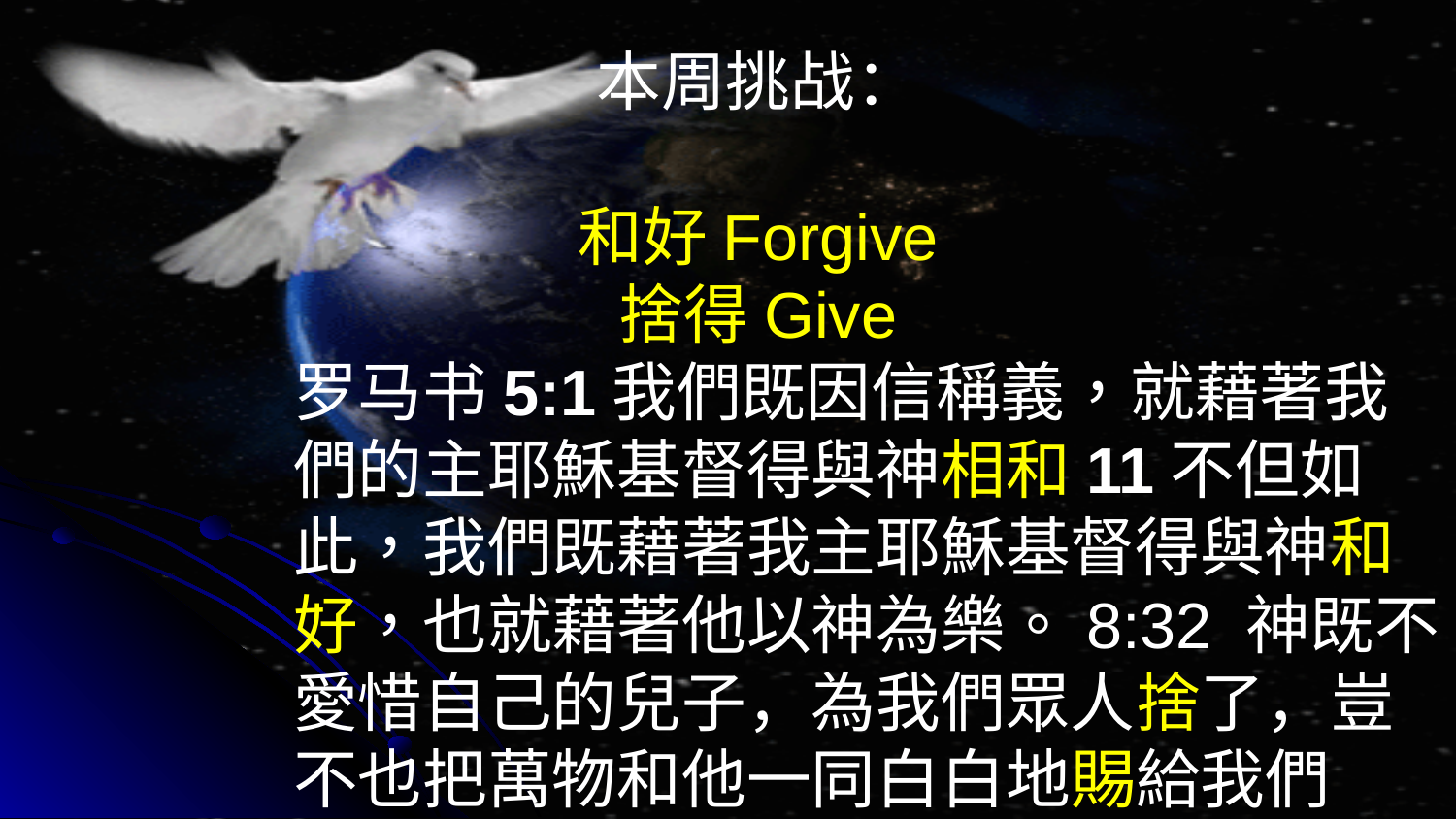

本周挑战：

和好Forgive
捨得Give
罗马书5:1我們既因信稱義，就藉著我們的主耶穌基督得與神相和11不但如此，我們既藉著我主耶穌基督得與神和好，也就藉著他以神為樂。8:32 神既不愛惜自己的兒子，為我們眾人捨了，豈不也把萬物和他一同白白地賜給我們嗎？